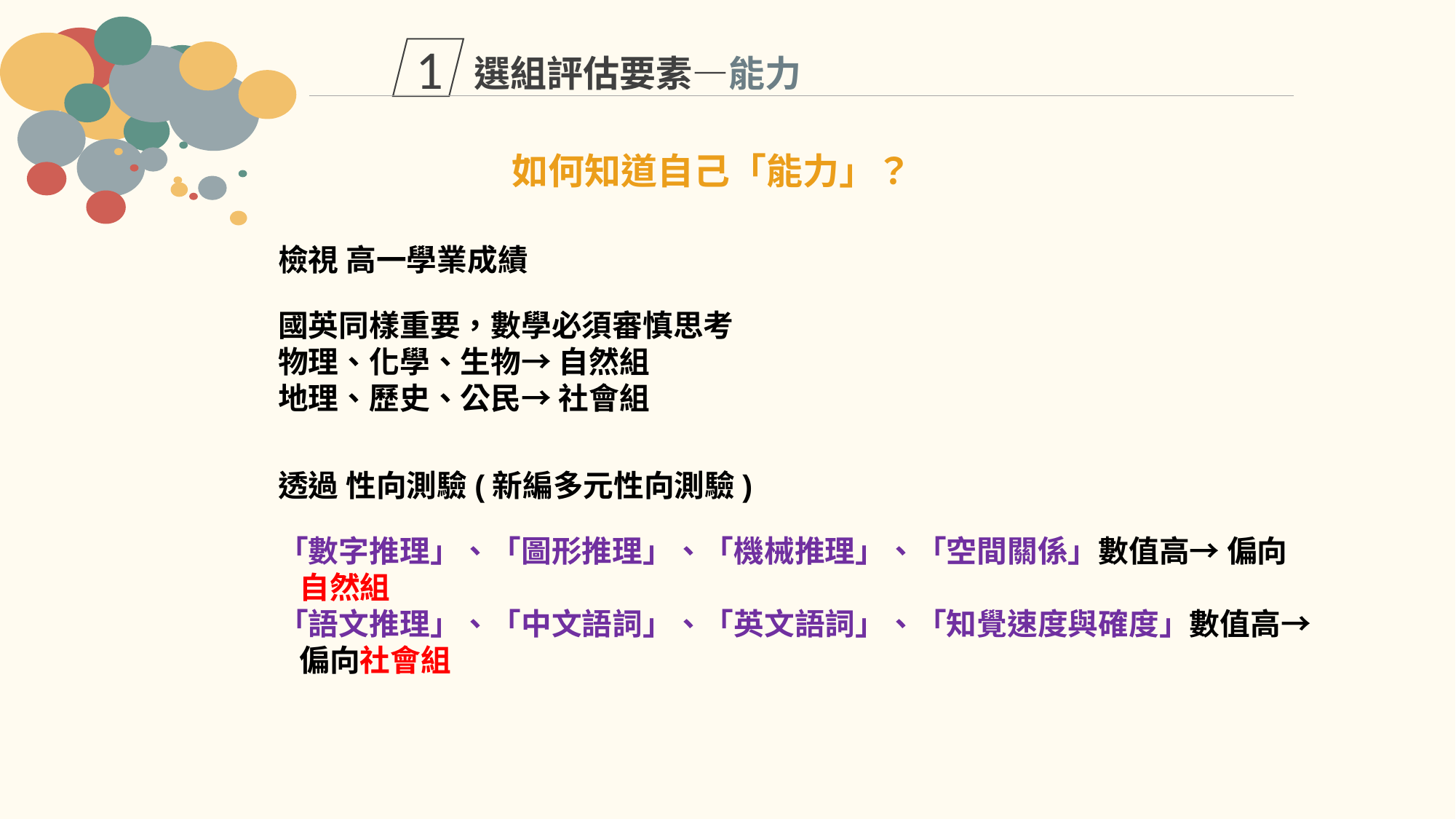

1

選組評估要素—能力
如何知道自己「能力」？

檢視 高一學業成績

國英同樣重要，數學必須審慎思考
物理、化學、生物→ 自然組
地理、歷史、公民→ 社會組

透過 性向測驗(新編多元性向測驗)

「數字推理」、「圖形推理」、「機械推理」、「空間關係」數值高→ 偏向
  自然組
「語文推理」、「中文語詞」、「英文語詞」、「知覺速度與確度」數值高→
  偏向社會組